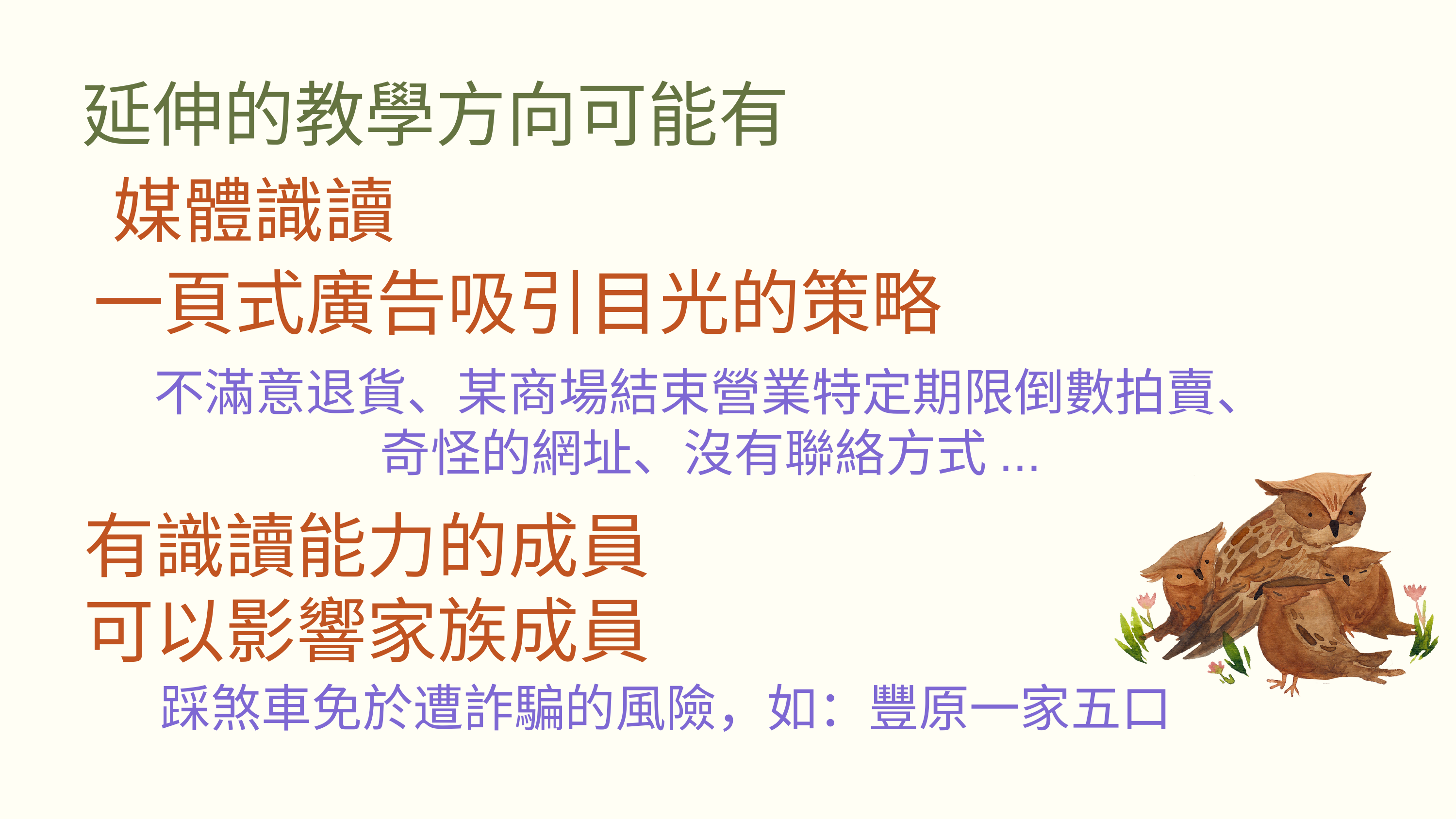

延伸的教學方向可能有
媒體識讀
一頁式廣告吸引目光的策略
不滿意退貨、某商場結束營業特定期限倒數拍賣、
奇怪的網址、沒有聯絡方式...

有識讀能力的成員可以影響家族成員
踩煞車免於遭詐騙的風險，如：豐原一家五口